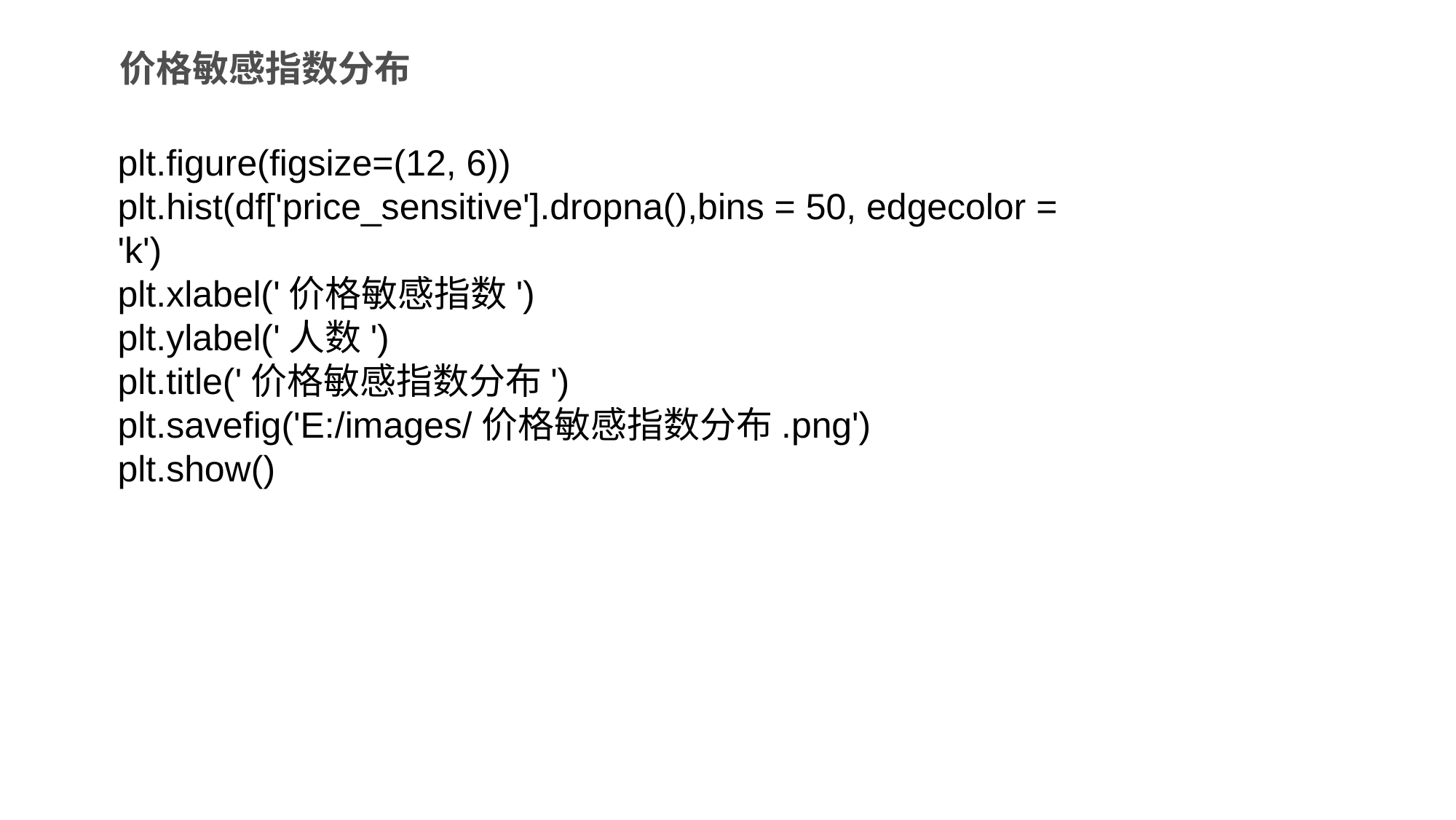

价格敏感指数分布
plt.figure(figsize=(12, 6))
plt.hist(df['price_sensitive'].dropna(),bins = 50, edgecolor = 'k')
plt.xlabel('价格敏感指数')
plt.ylabel('人数')
plt.title('价格敏感指数分布')
plt.savefig('E:/images/价格敏感指数分布.png')
plt.show()